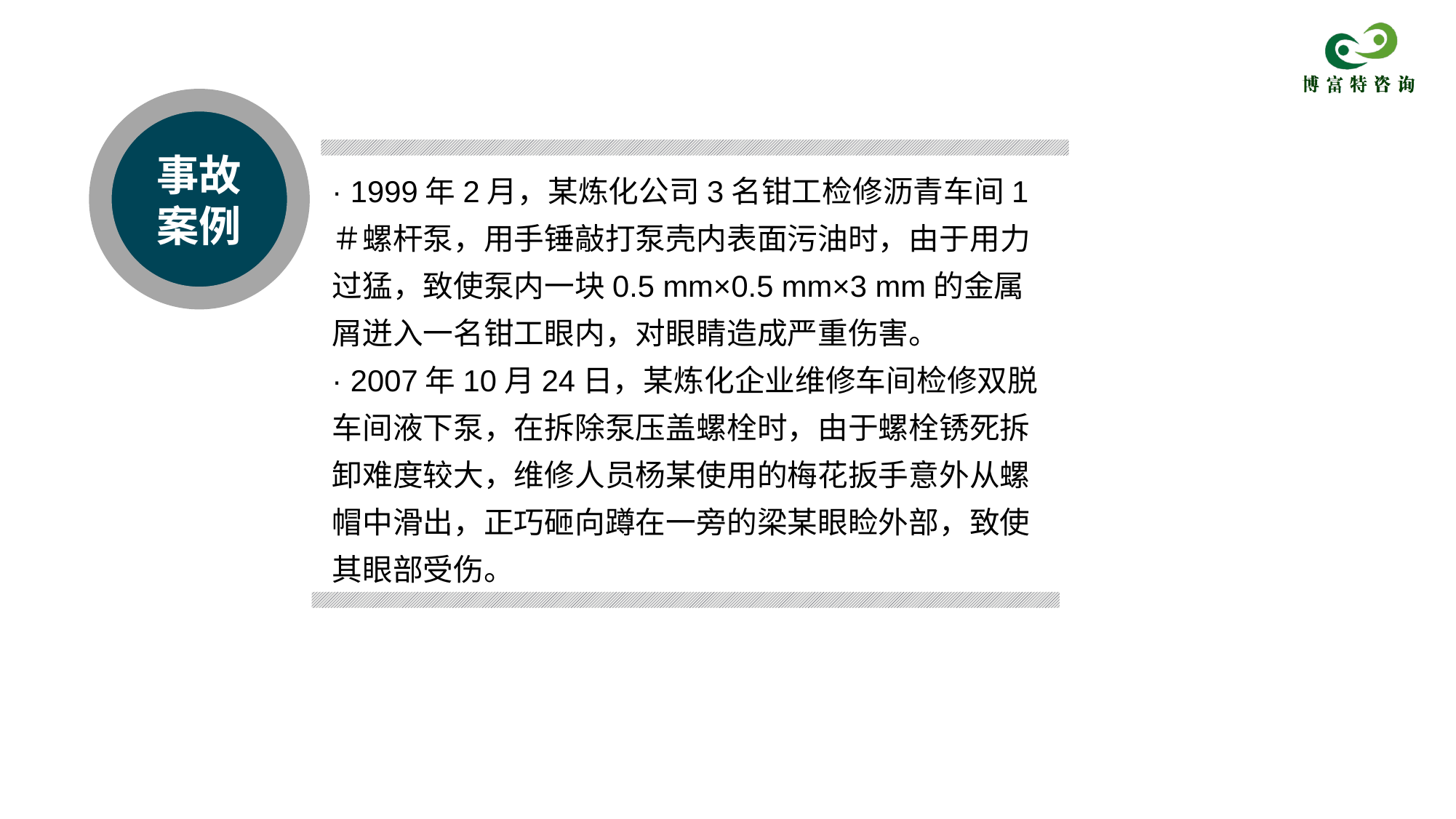

事故案例

· 1999年2月，某炼化公司3名钳工检修沥青车间1＃螺杆泵，用手锤敲打泵壳内表面污油时，由于用力过猛，致使泵内一块0.5 mm×0.5 mm×3 mm的金属屑迸入一名钳工眼内，对眼睛造成严重伤害。
· 2007年10月24日，某炼化企业维修车间检修双脱车间液下泵，在拆除泵压盖螺栓时，由于螺栓锈死拆卸难度较大，维修人员杨某使用的梅花扳手意外从螺帽中滑出，正巧砸向蹲在一旁的梁某眼睑外部，致使其眼部受伤。